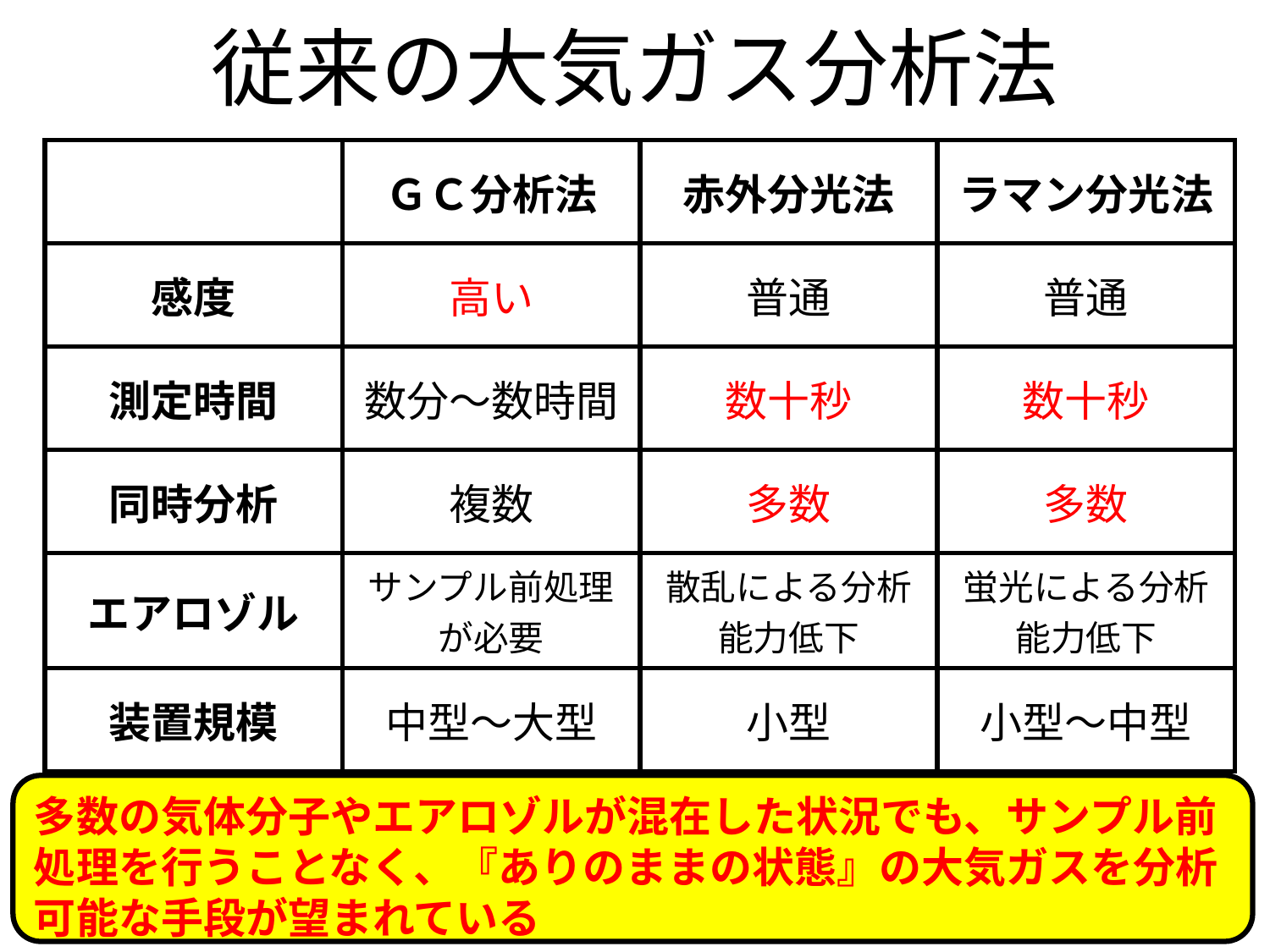

従来の大気ガス分析法
|  | ＧＣ分析法 | 赤外分光法 | ラマン分光法 |
| --- | --- | --- | --- |
| 感度 | 高い | 普通 | 普通 |
| 測定時間 | 数分～数時間 | 数十秒 | 数十秒 |
| 同時分析 | 複数 | 多数 | 多数 |
| エアロゾル | サンプル前処理が必要 | 散乱による分析能力低下 | 蛍光による分析能力低下 |
| 装置規模 | 中型～大型 | 小型 | 小型～中型 |
多数の気体分子やエアロゾルが混在した状況でも、サンプル前処理を行うことなく、『ありのままの状態』の大気ガスを分析可能な手段が望まれている